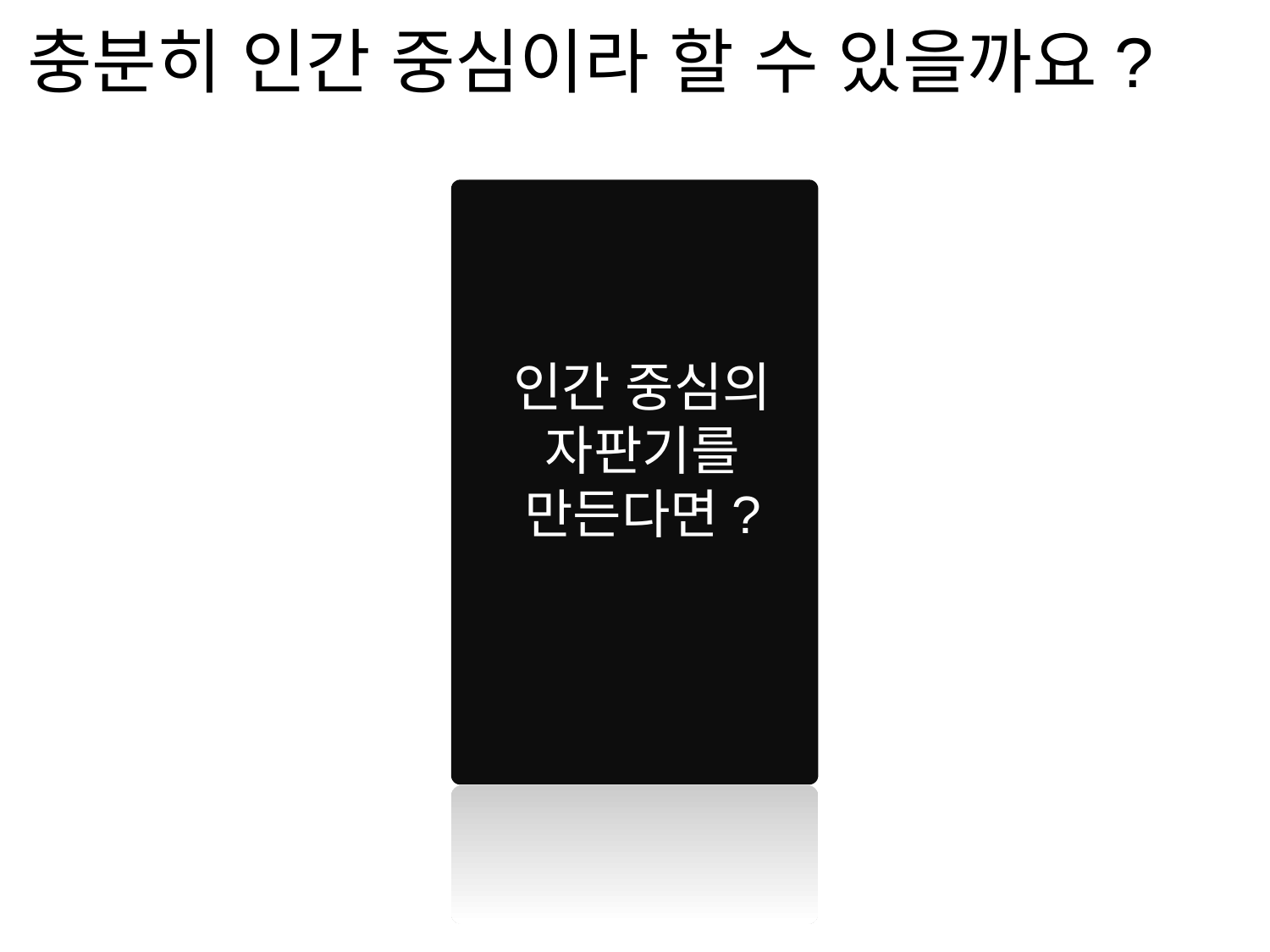

충분히 인간 중심이라 할 수 있을까요?

인간 중심의
자판기를
만든다면?